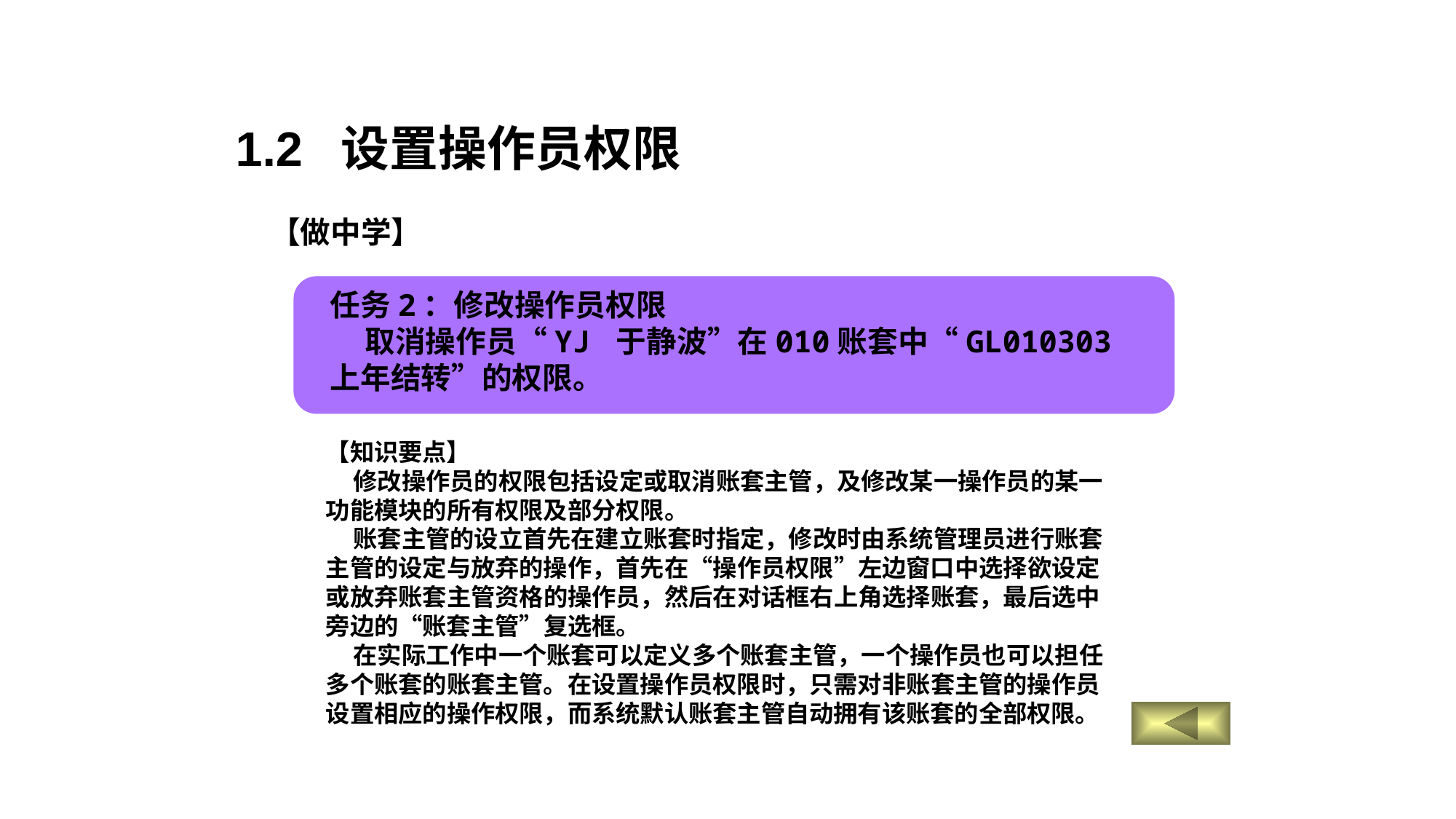

1.2  设置操作员权限
【做中学】

任务2：修改操作员权限
    取消操作员“YJ 于静波”在010账套中“GL010303 上年结转”的权限。
【知识要点】
    修改操作员的权限包括设定或取消账套主管，及修改某一操作员的某一功能模块的所有权限及部分权限。
    账套主管的设立首先在建立账套时指定，修改时由系统管理员进行账套主管的设定与放弃的操作，首先在“操作员权限”左边窗口中选择欲设定或放弃账套主管资格的操作员，然后在对话框右上角选择账套，最后选中旁边的“账套主管”复选框。
    在实际工作中一个账套可以定义多个账套主管，一个操作员也可以担任多个账套的账套主管。在设置操作员权限时，只需对非账套主管的操作员设置相应的操作权限，而系统默认账套主管自动拥有该账套的全部权限。